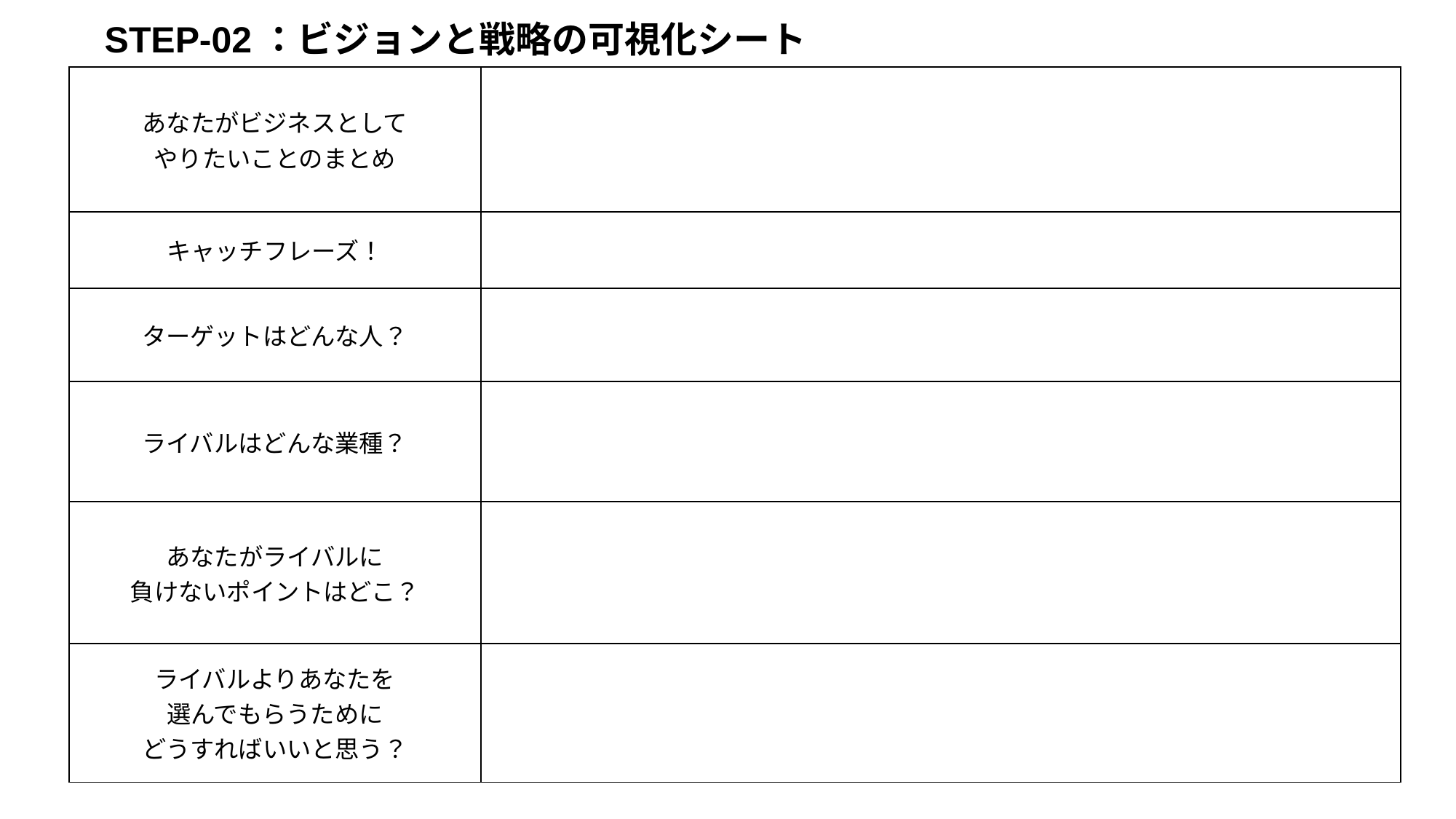

STEP-02：ビジョンと戦略の可視化シート

| あなたがビジネスとして やりたいことのまとめ |  |
| --- | --- |
| キャッチフレーズ！ |  |
| ターゲットはどんな人？ |  |
| ライバルはどんな業種？ |  |
| あなたがライバルに 負けないポイントはどこ？ |  |
| ライバルよりあなたを 選んでもらうために どうすればいいと思う？ |  |